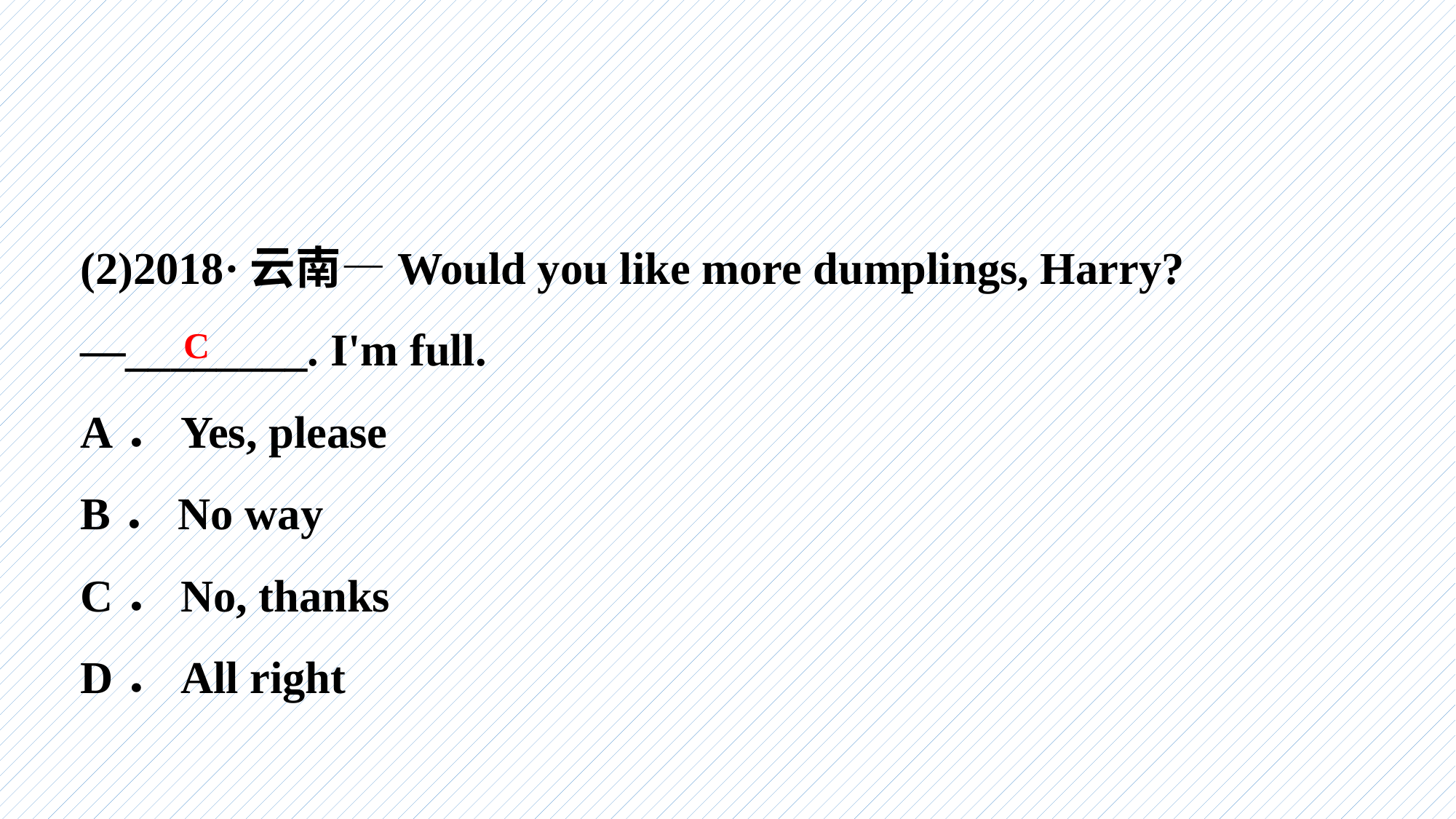

(2)2018·云南—Would you like more dumplings, Harry?
—________. I'm full.
A．Yes, please
B．No way
C．No, thanks
D．All right
C